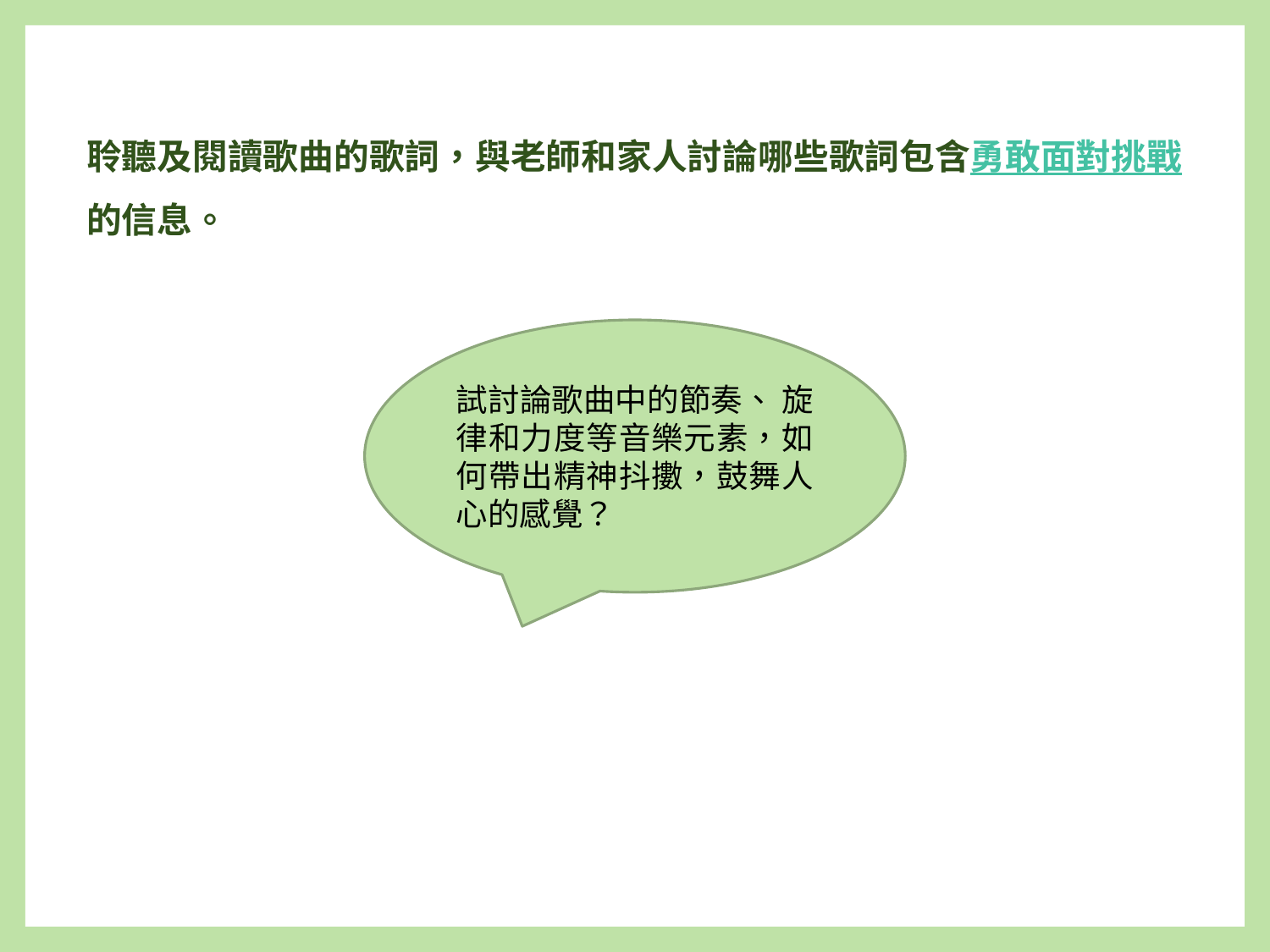

聆聽及閱讀歌曲的歌詞，與老師和家人討論哪些歌詞包含勇敢面對挑戰的信息。

試討論歌曲中的節奏、 旋律和力度等音樂元素，如何帶出精神抖擻，鼓舞人心的感覺？